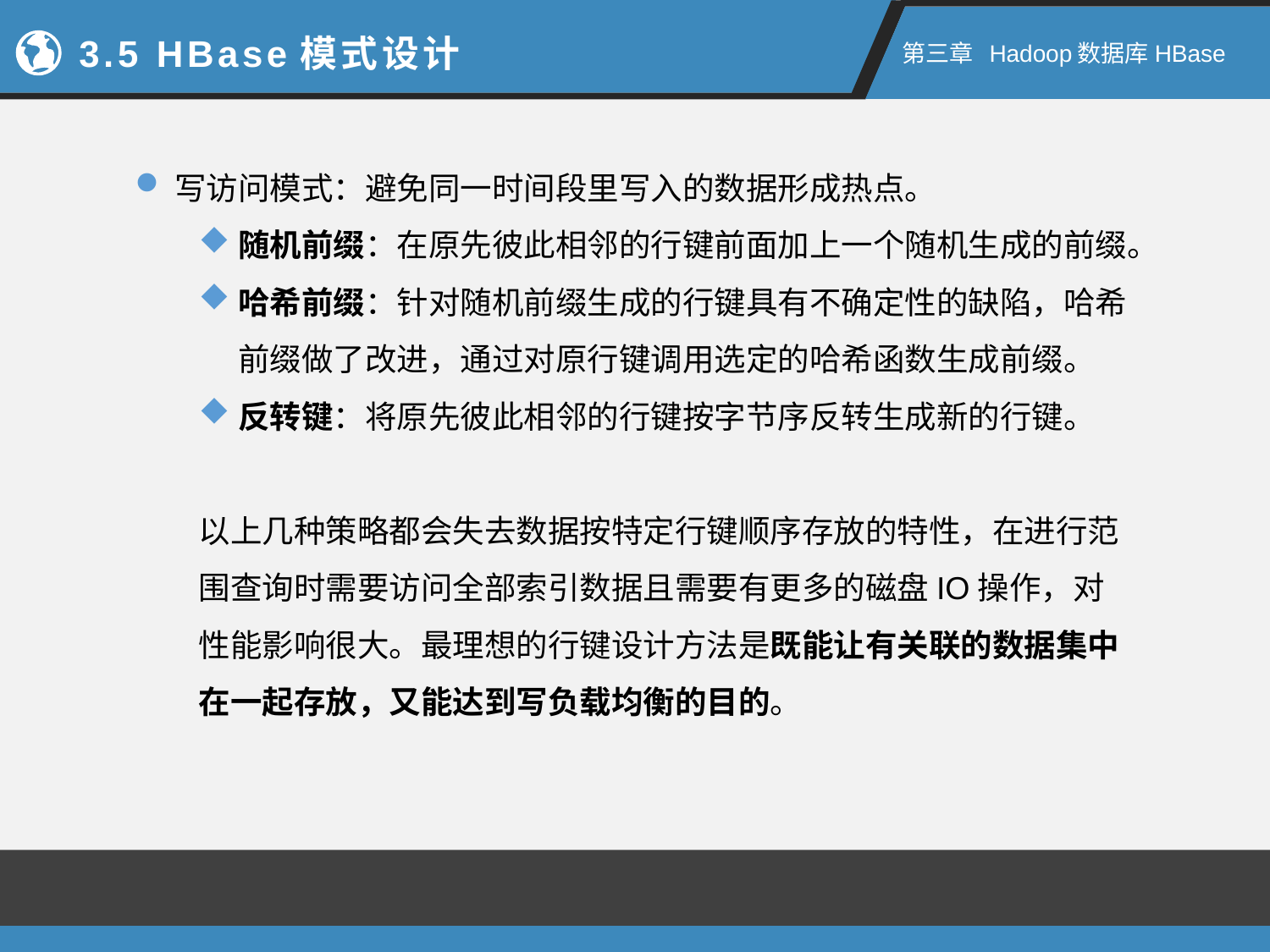

3.5 HBase模式设计

第三章  Hadoop数据库HBase
写访问模式：避免同一时间段里写入的数据形成热点。
随机前缀：在原先彼此相邻的行键前面加上一个随机生成的前缀。
哈希前缀：针对随机前缀生成的行键具有不确定性的缺陷，哈希前缀做了改进，通过对原行键调用选定的哈希函数生成前缀。
反转键：将原先彼此相邻的行键按字节序反转生成新的行键。

以上几种策略都会失去数据按特定行键顺序存放的特性，在进行范围查询时需要访问全部索引数据且需要有更多的磁盘IO操作，对性能影响很大。最理想的行键设计方法是既能让有关联的数据集中在一起存放，又能达到写负载均衡的目的。